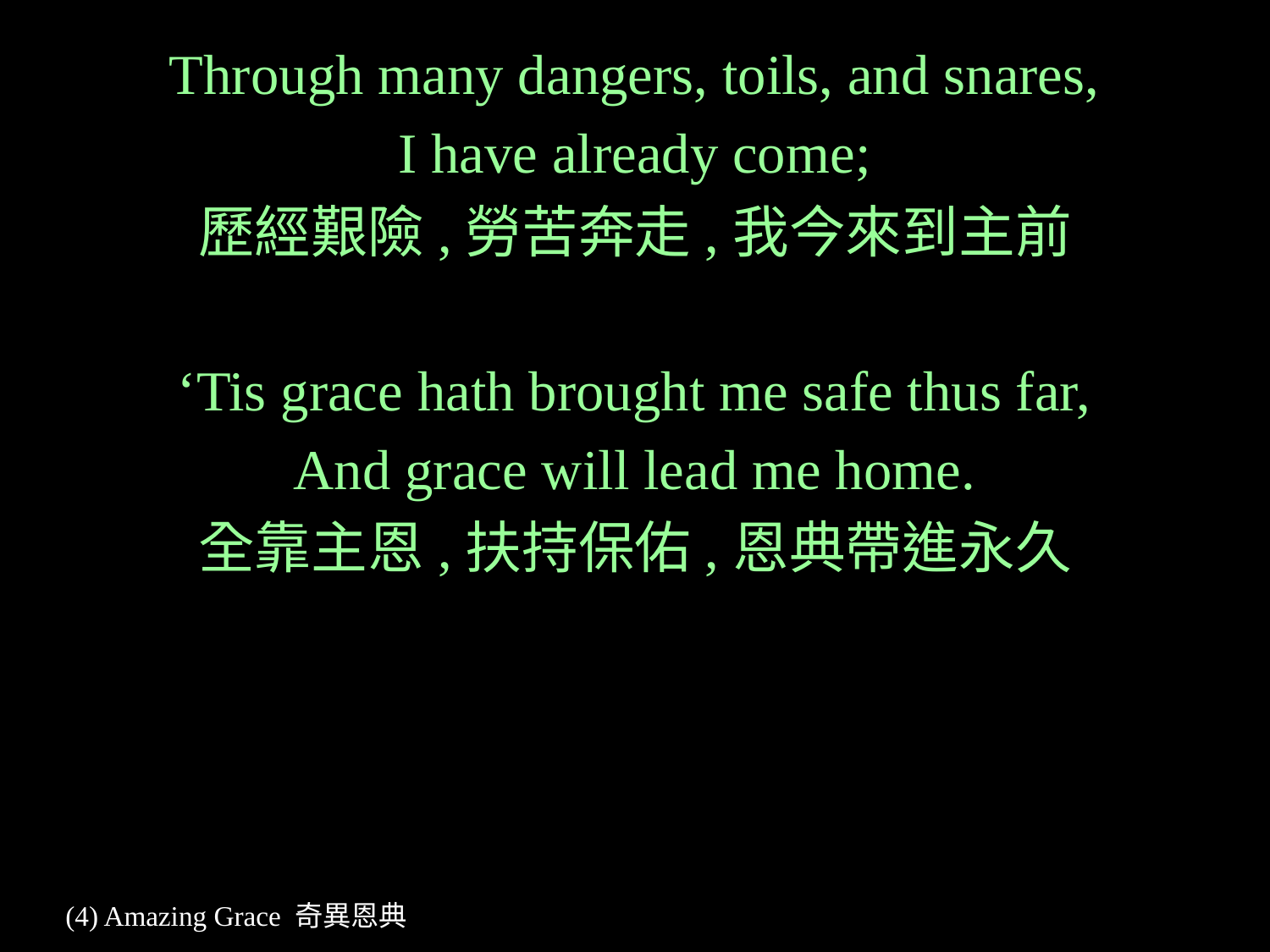

Through many dangers, toils, and snares,
I have already come;
歷經艱險,勞苦奔走,我今來到主前

‘Tis grace hath brought me safe thus far,
And grace will lead me home.
全靠主恩,扶持保佑,恩典帶進永久

# (4) Amazing Grace 奇異恩典